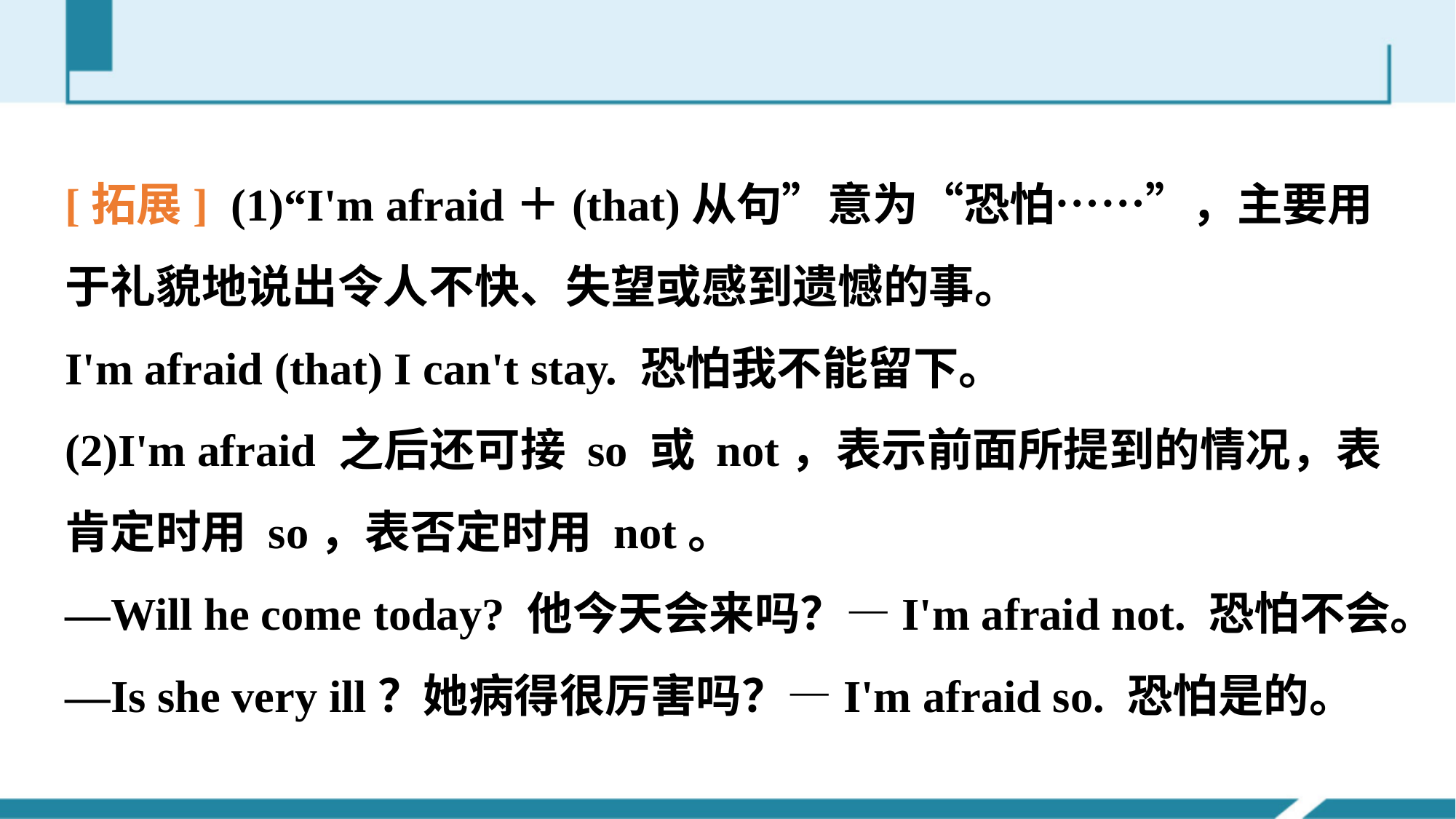

[拓展]  (1)“I'm afraid＋(that)从句”意为“恐怕……”，主要用于礼貌地说出令人不快、失望或感到遗憾的事。
I'm afraid (that) I can't stay. 恐怕我不能留下。
(2)I'm afraid 之后还可接 so 或 not，表示前面所提到的情况，表肯定时用 so，表否定时用 not。
—Will he come today? 他今天会来吗？—I'm afraid not. 恐怕不会。
—Is she very ill？她病得很厉害吗？—I'm afraid so. 恐怕是的。